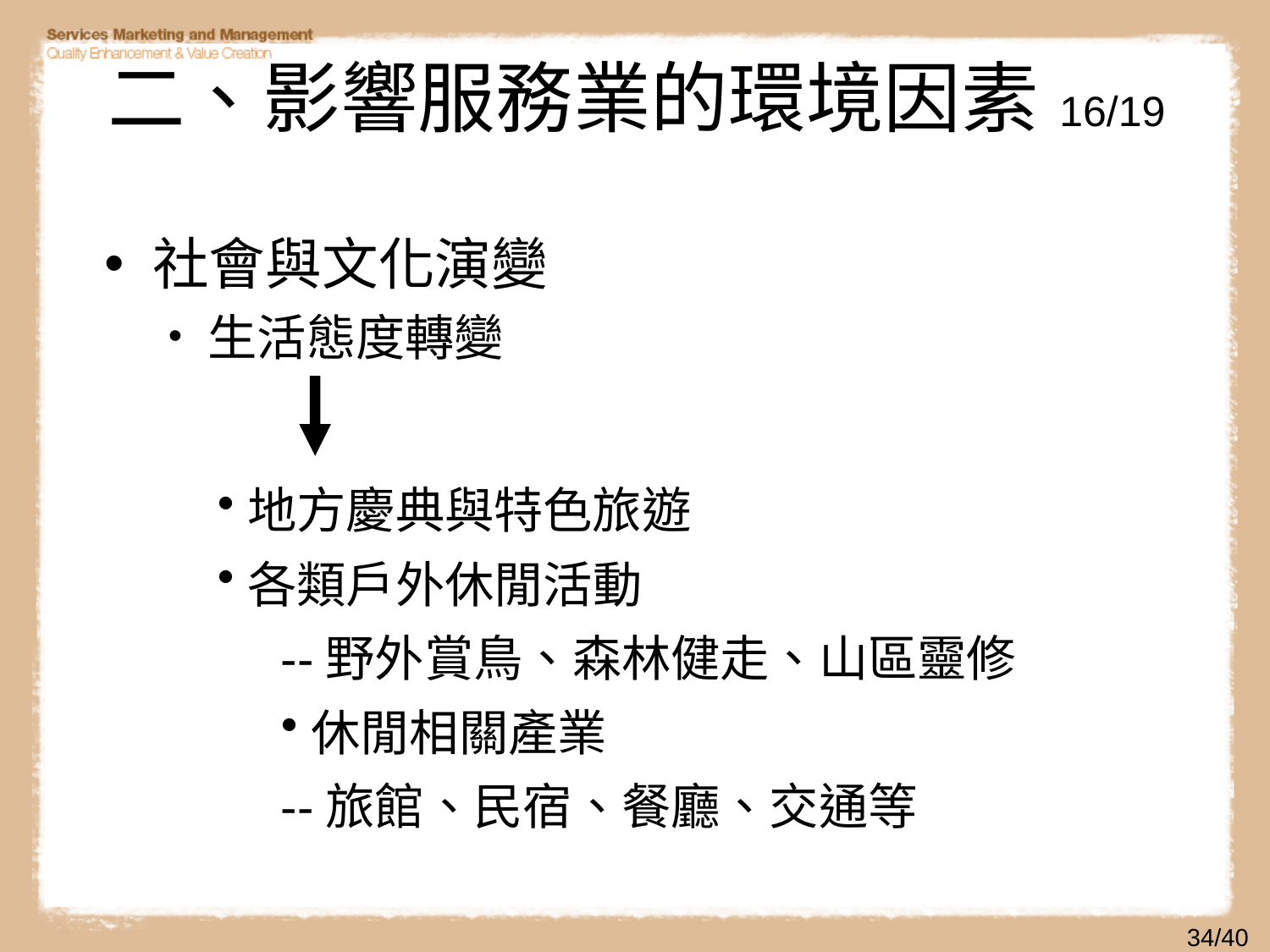

# 二、影響服務業的環境因素 16/19
社會與文化演變
生活態度轉變

地方慶典與特色旅遊
各類戶外休閒活動
--野外賞鳥、森林健走、山區靈修
休閒相關產業
--旅館、民宿、餐廳、交通等